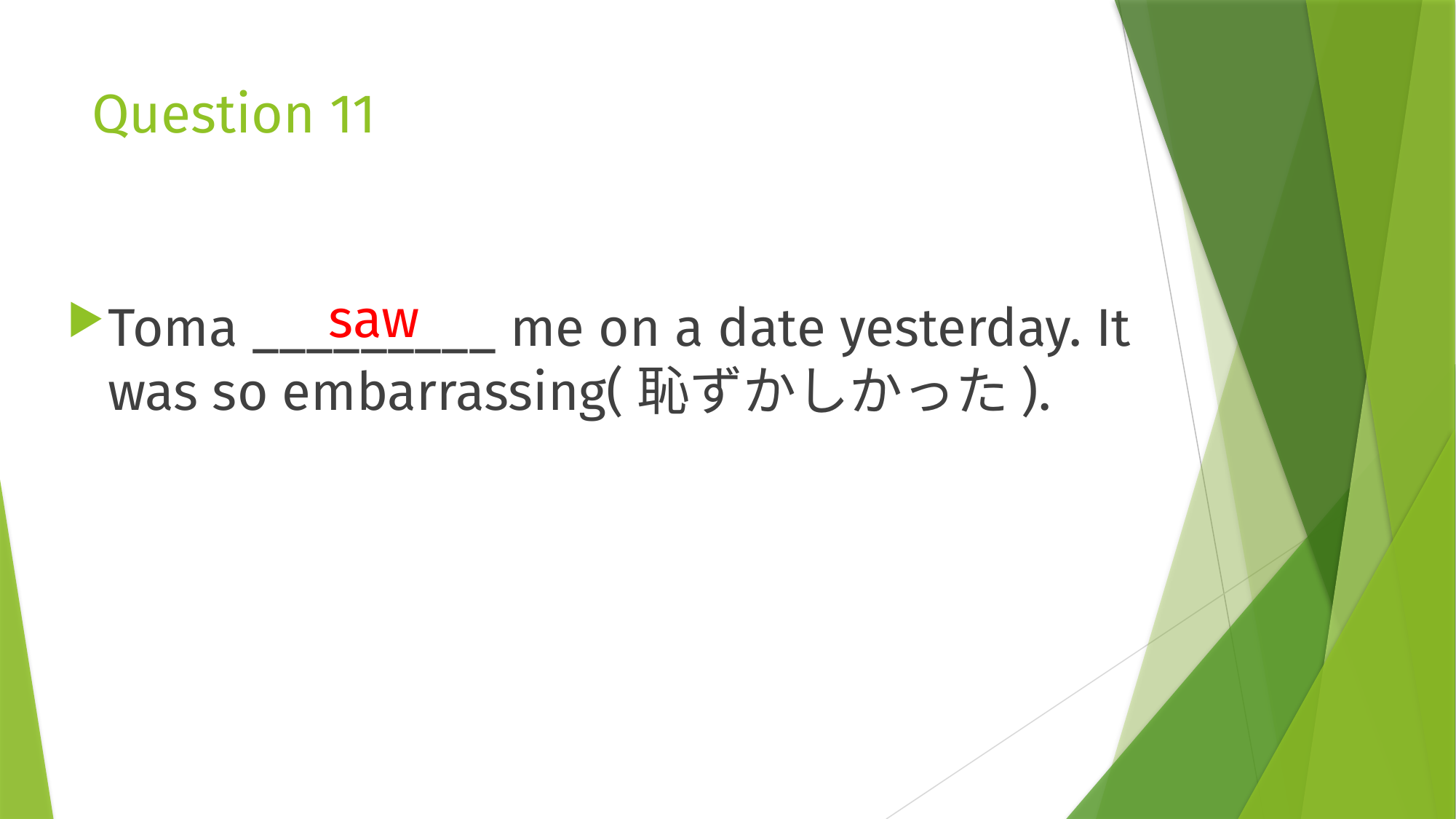

# Question 11
saw
Toma _________ me on a date yesterday. It was so embarrassing(恥ずかしかった).